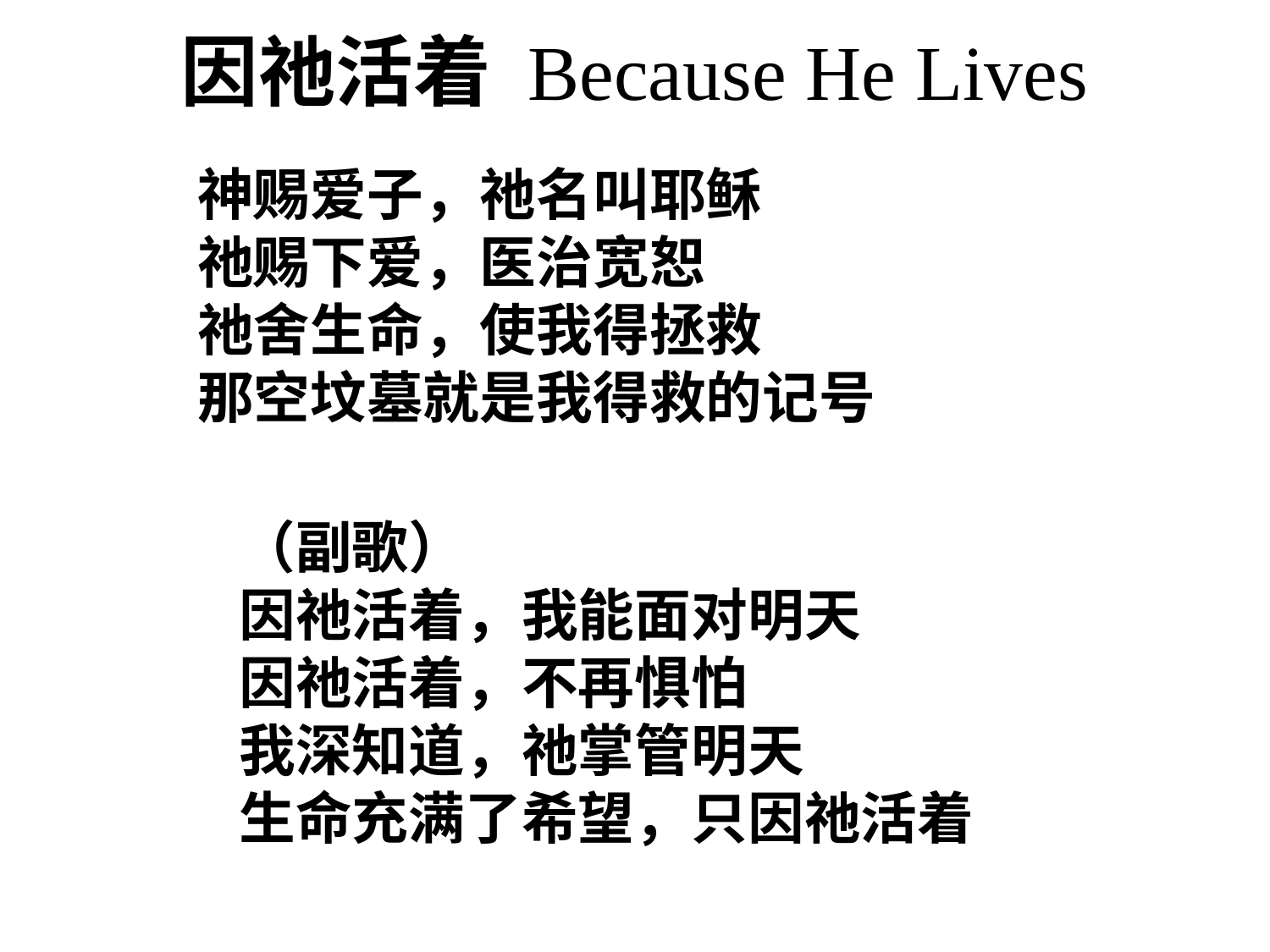

因祂活着 Because He Lives
神赐爱子，祂名叫耶稣
祂赐下爱，医治宽恕
祂舍生命，使我得拯救
那空坟墓就是我得救的记号

（副歌）
因祂活着，我能面对明天
因祂活着，不再惧怕
我深知道，祂掌管明天
生命充满了希望，只因祂活着